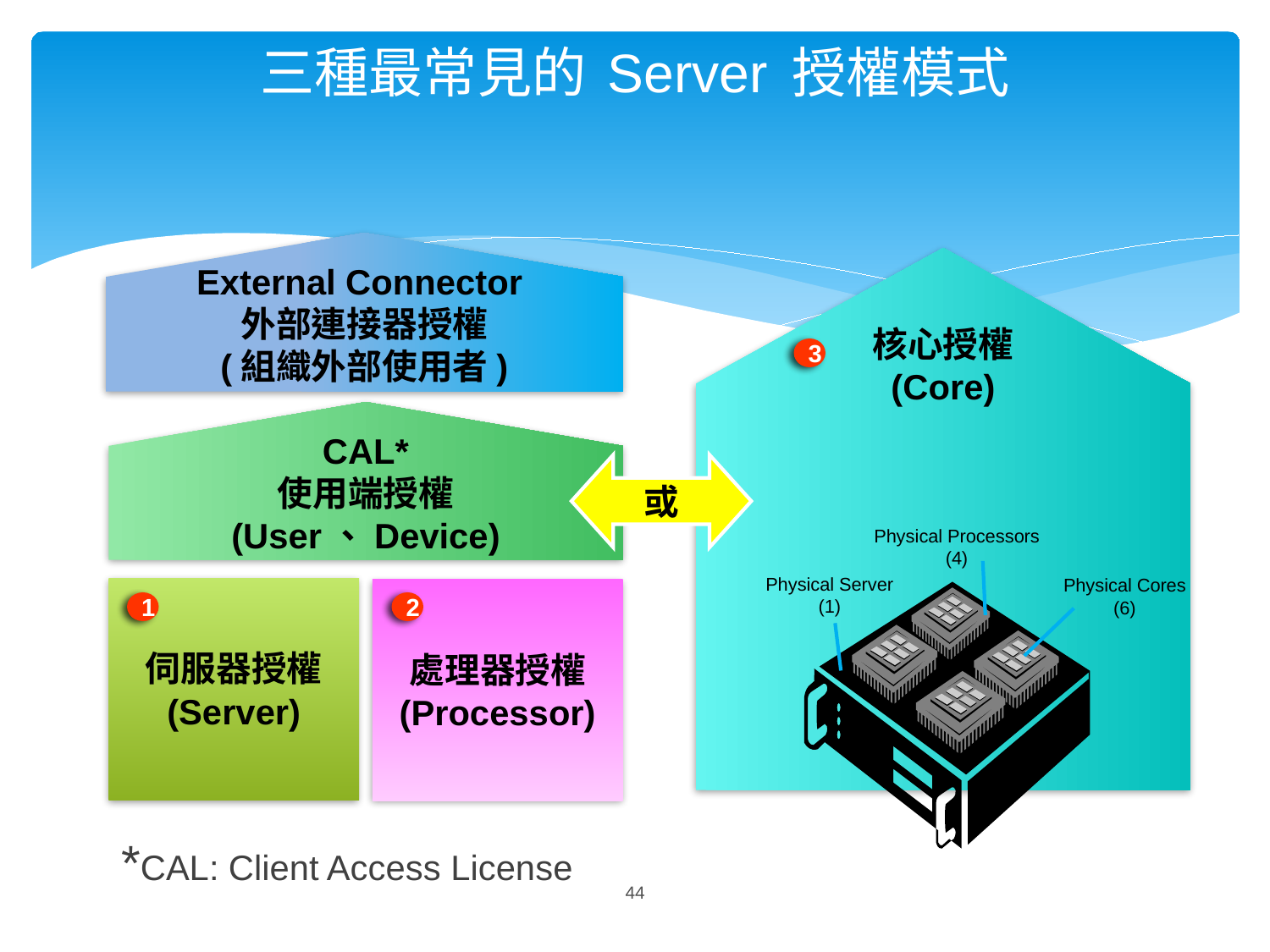

# 三種最常見的 Server 授權模式
External Connector
外部連接器授權
(組織外部使用者)
CAL*
使用端授權
(User、Device)
核心授權
(Core)
3
或
Physical Processors (4)
Physical Server (1)
Physical Cores (6)
伺服器授權
(Server)
處理器授權
(Processor)

1
2
*CAL: Client Access License
44